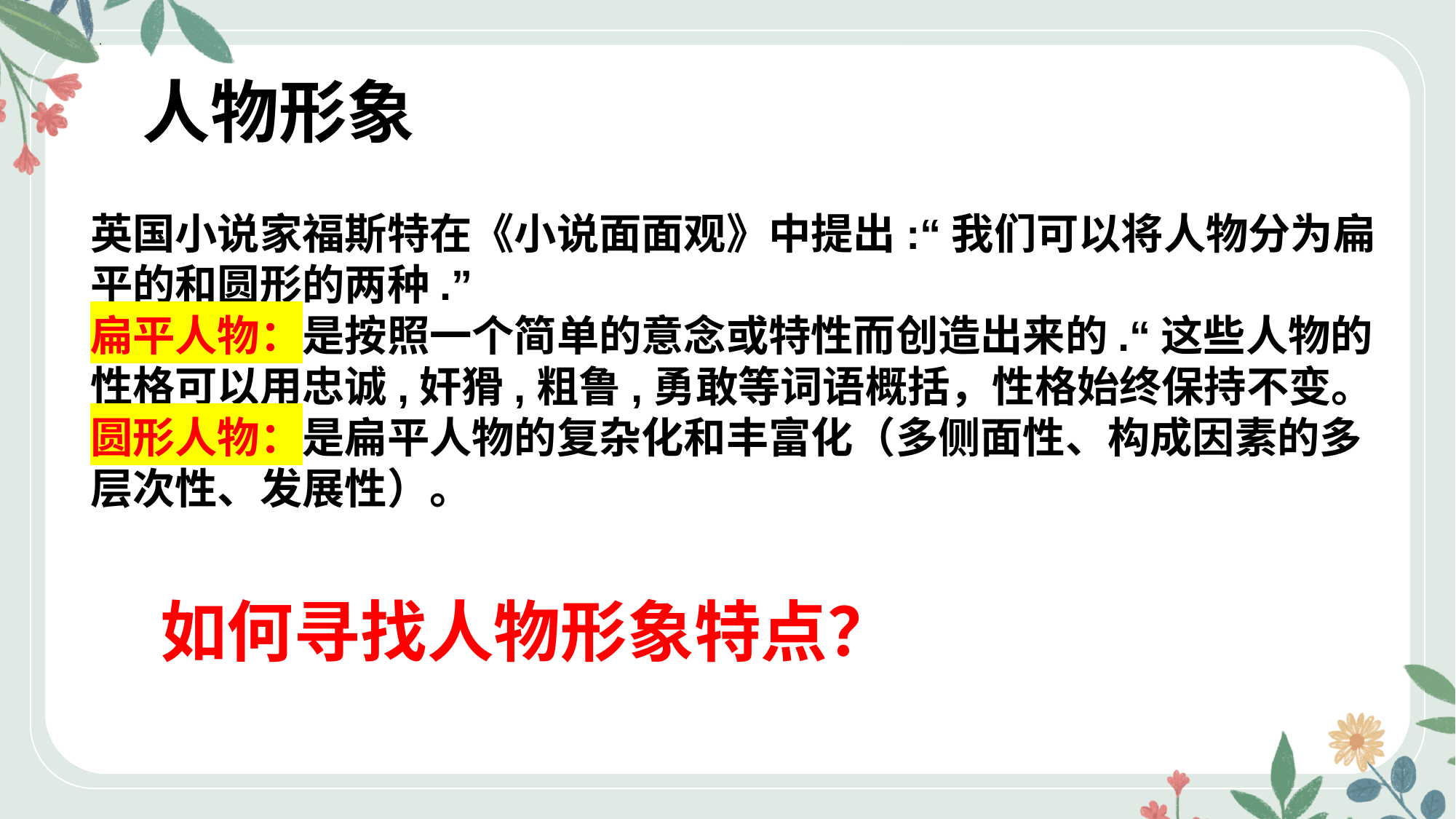

人物形象

英国小说家福斯特在《小说面面观》中提出:“我们可以将人物分为扁平的和圆形的两种.”
扁平人物：是按照一个简单的意念或特性而创造出来的.“这些人物的性格可以用忠诚,奸猾,粗鲁,勇敢等词语概括，性格始终保持不变。
圆形人物：是扁平人物的复杂化和丰富化（多侧面性、构成因素的多层次性、发展性）。

如何寻找人物形象特点？